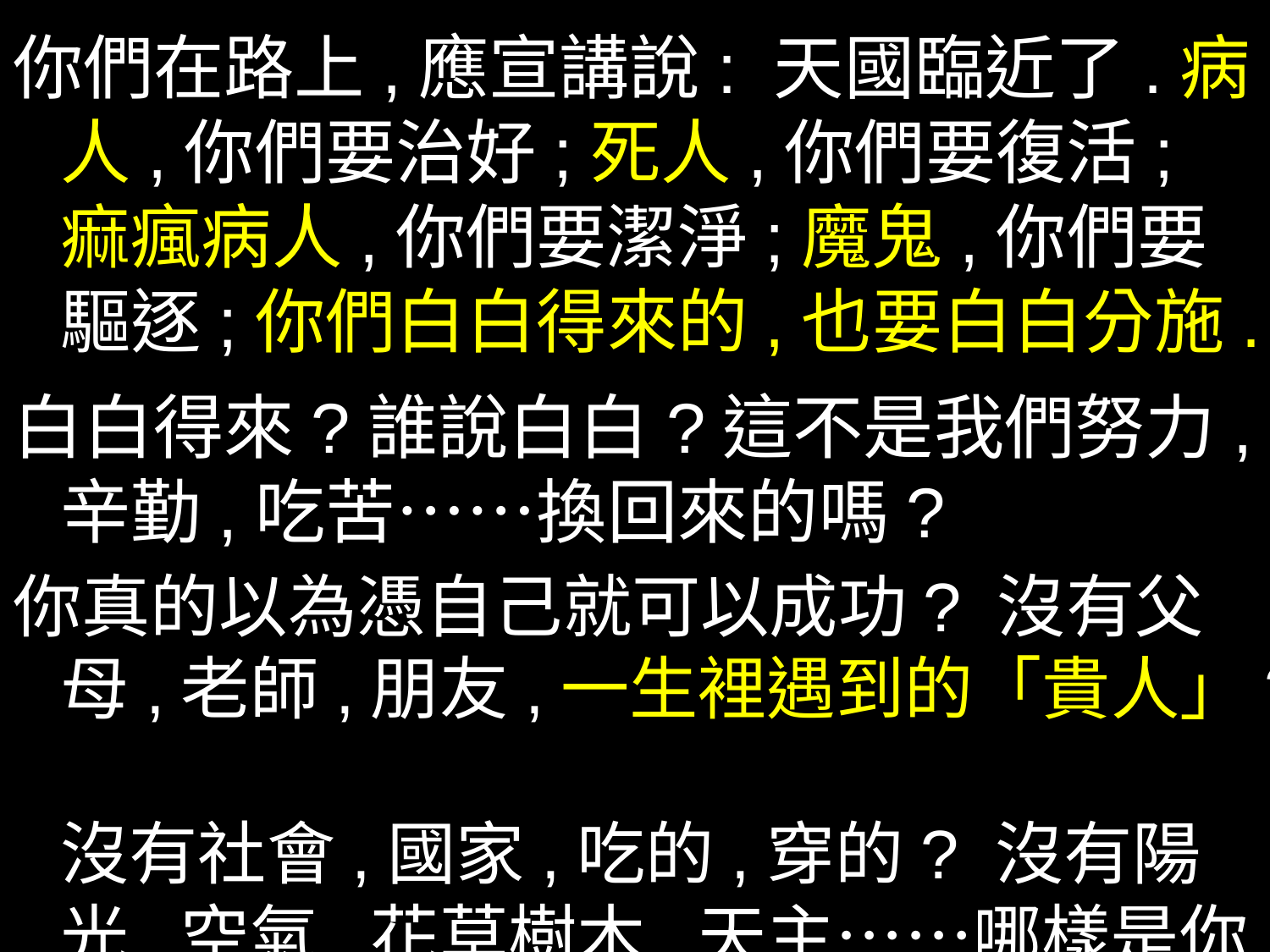

你們在路上,應宣講說: 天國臨近了.病人,你們要治好;死人,你們要復活;痲瘋病人,你們要潔淨;魔鬼,你們要驅逐;你們白白得來的,也要白白分施.
白白得來?誰說白白?這不是我們努力,辛勤,吃苦……換回來的嗎?
你真的以為憑自己就可以成功? 沒有父母,老師,朋友,一生裡遇到的「貴人」?
沒有社會,國家,吃的,穿的? 沒有陽光,空氣,花草樹木,天主……哪樣是你應得的?!